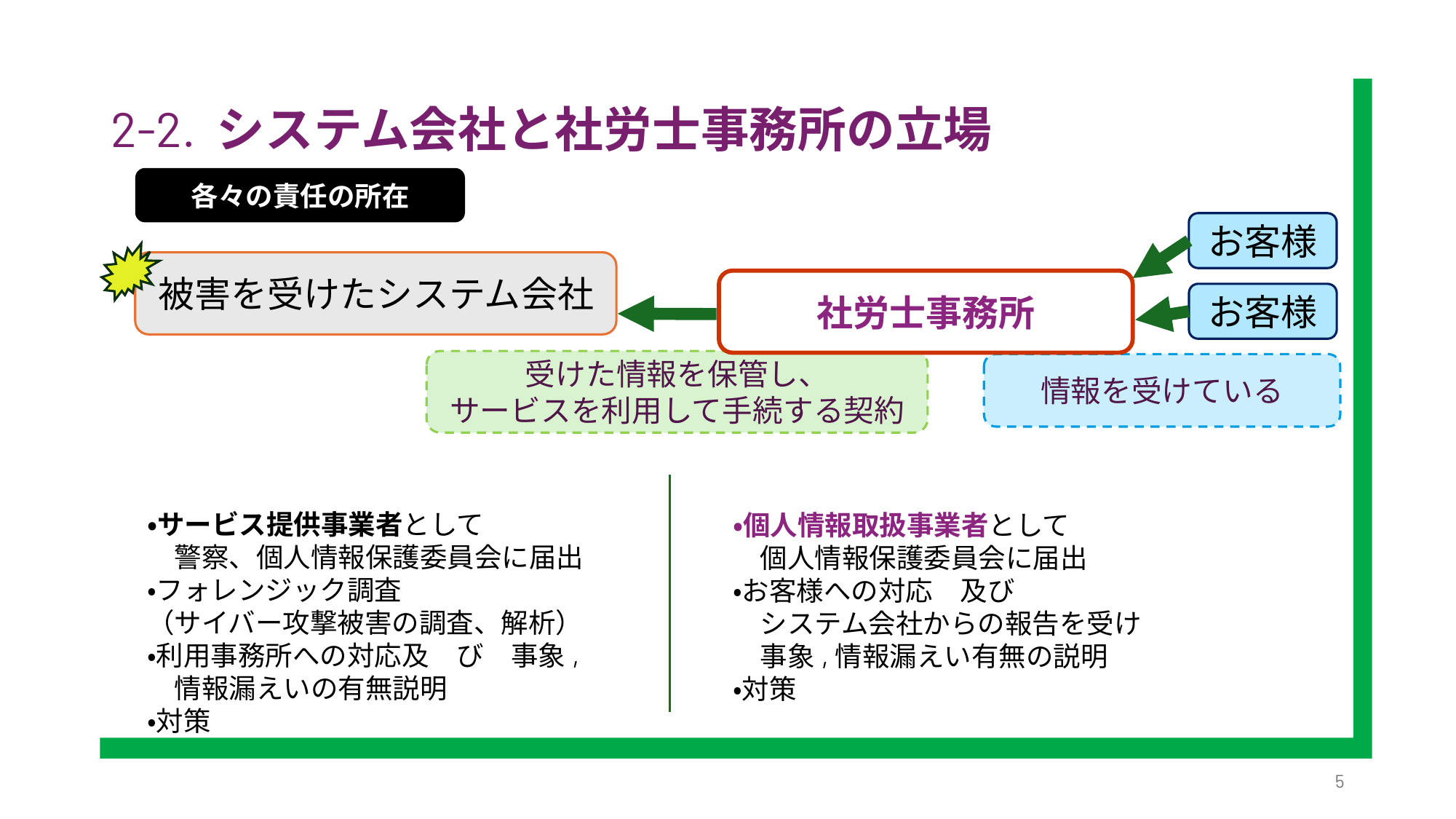

# 2-2. システム会社と社労士事務所の立場
各々の責任の所在

お客様

被害を受けたシステム会社
社労士事務所
お客様
受けた情報を保管し、
サービスを利用して手続する契約
情報を受けている
・サービス提供事業者として
　警察、個人情報保護委員会に届出
・フォレンジック調査
（サイバー攻撃被害の調査、解析）
・利用事務所への対応及　び　事象,
　情報漏えいの有無説明
・対策
・個人情報取扱事業者として
　個人情報保護委員会に届出
・お客様への対応　及び
　システム会社からの報告を受け
　事象,情報漏えい有無の説明
・対策
5